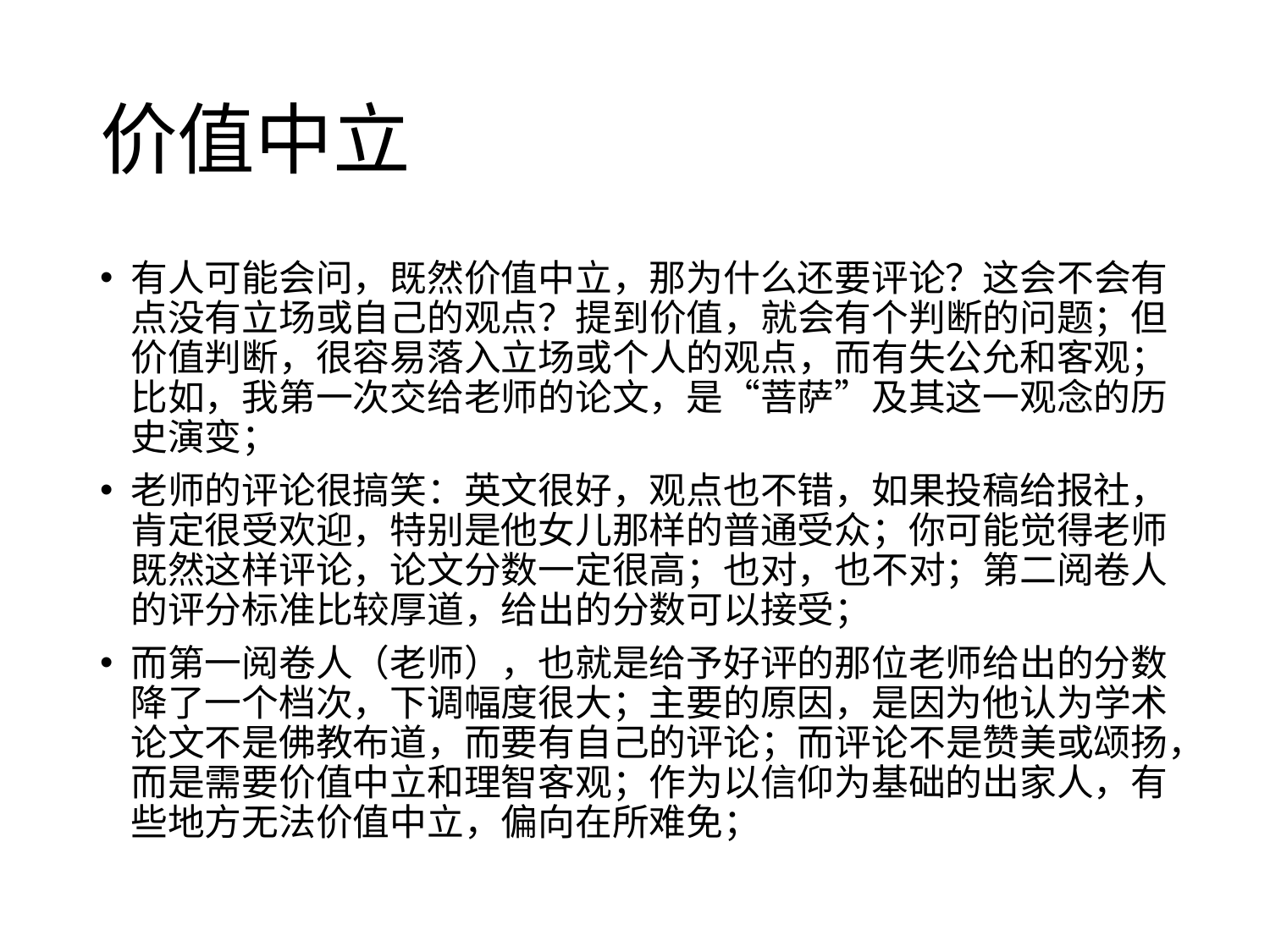

# 价值中立
有人可能会问，既然价值中立，那为什么还要评论？这会不会有点没有立场或自己的观点？提到价值，就会有个判断的问题；但价值判断，很容易落入立场或个人的观点，而有失公允和客观；比如，我第一次交给老师的论文，是“菩萨”及其这一观念的历史演变；
老师的评论很搞笑：英文很好，观点也不错，如果投稿给报社，肯定很受欢迎，特别是他女儿那样的普通受众；你可能觉得老师既然这样评论，论文分数一定很高；也对，也不对；第二阅卷人的评分标准比较厚道，给出的分数可以接受；
而第一阅卷人（老师），也就是给予好评的那位老师给出的分数降了一个档次，下调幅度很大；主要的原因，是因为他认为学术论文不是佛教布道，而要有自己的评论；而评论不是赞美或颂扬，而是需要价值中立和理智客观；作为以信仰为基础的出家人，有些地方无法价值中立，偏向在所难免；